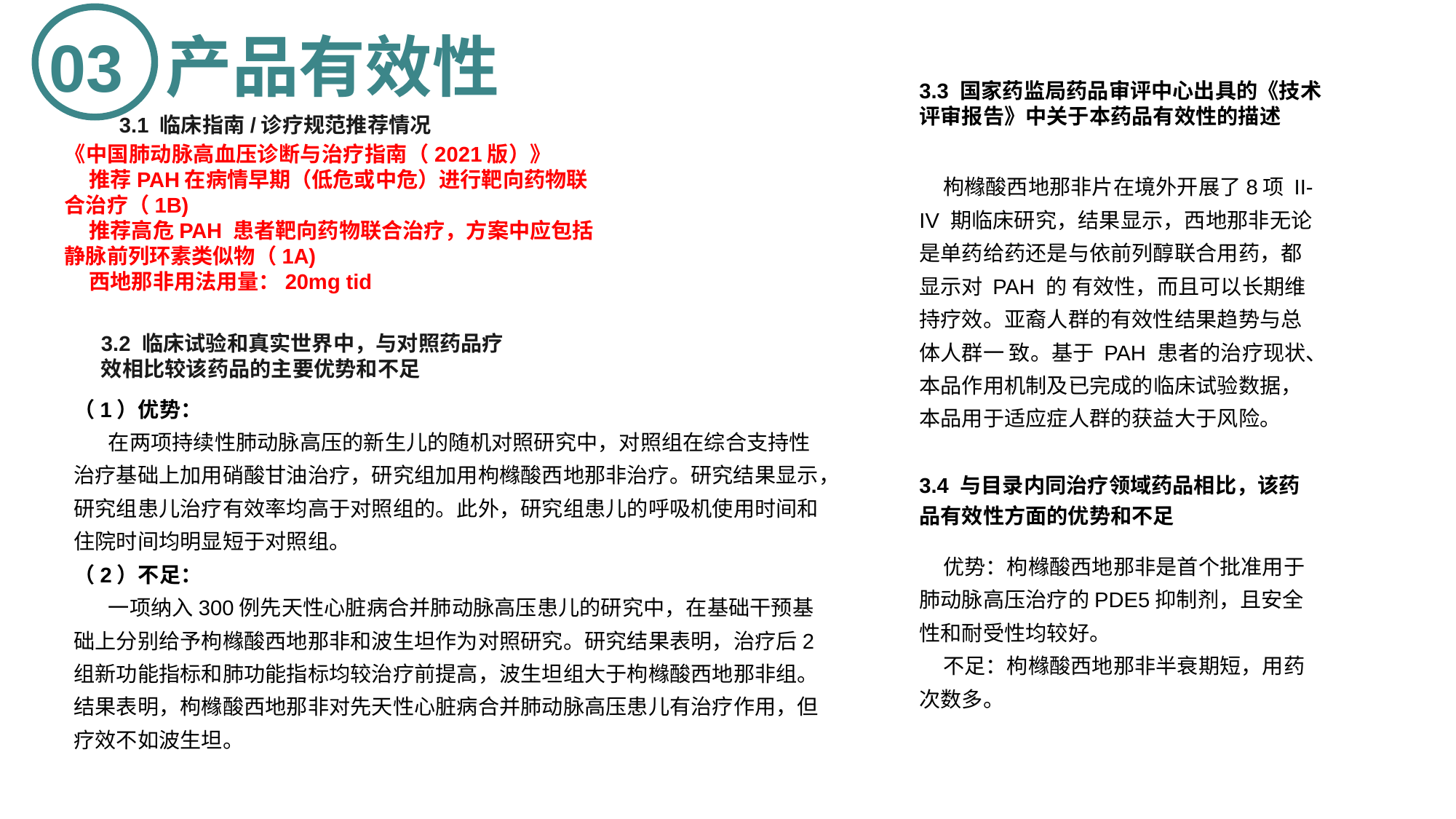

产品有效性
03
3.3 国家药监局药品审评中心出具的《技术评审报告》中关于本药品有效性的描述
3.1 临床指南/诊疗规范推荐情况
《中国肺动脉高血压诊断与治疗指南（2021版）》
    推荐PAH在病情早期（低危或中危）进行靶向药物联合治疗（1B)
    推荐高危PAH 患者靶向药物联合治疗，方案中应包括静脉前列环素类似物（1A)
    西地那非用法用量：20mg tid
    枸橼酸西地那非片在境外开展了8项 II-IV 期临床研究，结果显示，西地那非无论是单药给药还是与依前列醇联合用药，都显示对 PAH 的 有效性，而且可以长期维持疗效。亚裔人群的有效性结果趋势与总体人群一 致。基于 PAH 患者的治疗现状、本品作用机制及已完成的临床试验数据，本品用于适应症人群的获益大于风险。
3.2 临床试验和真实世界中，与对照药品疗
效相比较该药品的主要优势和不足
（1）优势：
      在两项持续性肺动脉高压的新生儿的随机对照研究中，对照组在综合支持性治疗基础上加用硝酸甘油治疗，研究组加用枸橼酸西地那非治疗。研究结果显示，研究组患儿治疗有效率均高于对照组的。此外，研究组患儿的呼吸机使用时间和住院时间均明显短于对照组。
（2）不足：
      一项纳入300例先天性心脏病合并肺动脉高压患儿的研究中，在基础干预基础上分别给予枸橼酸西地那非和波生坦作为对照研究。研究结果表明，治疗后2组新功能指标和肺功能指标均较治疗前提高，波生坦组大于枸橼酸西地那非组。结果表明，枸橼酸西地那非对先天性心脏病合并肺动脉高压患儿有治疗作用，但疗效不如波生坦。
3.4 与目录内同治疗领域药品相比，该药品有效性方面的优势和不足
    优势：枸橼酸西地那非是首个批准用于肺动脉高压治疗的PDE5抑制剂，且安全性和耐受性均较好。
    不足：枸橼酸西地那非半衰期短，用药次数多。